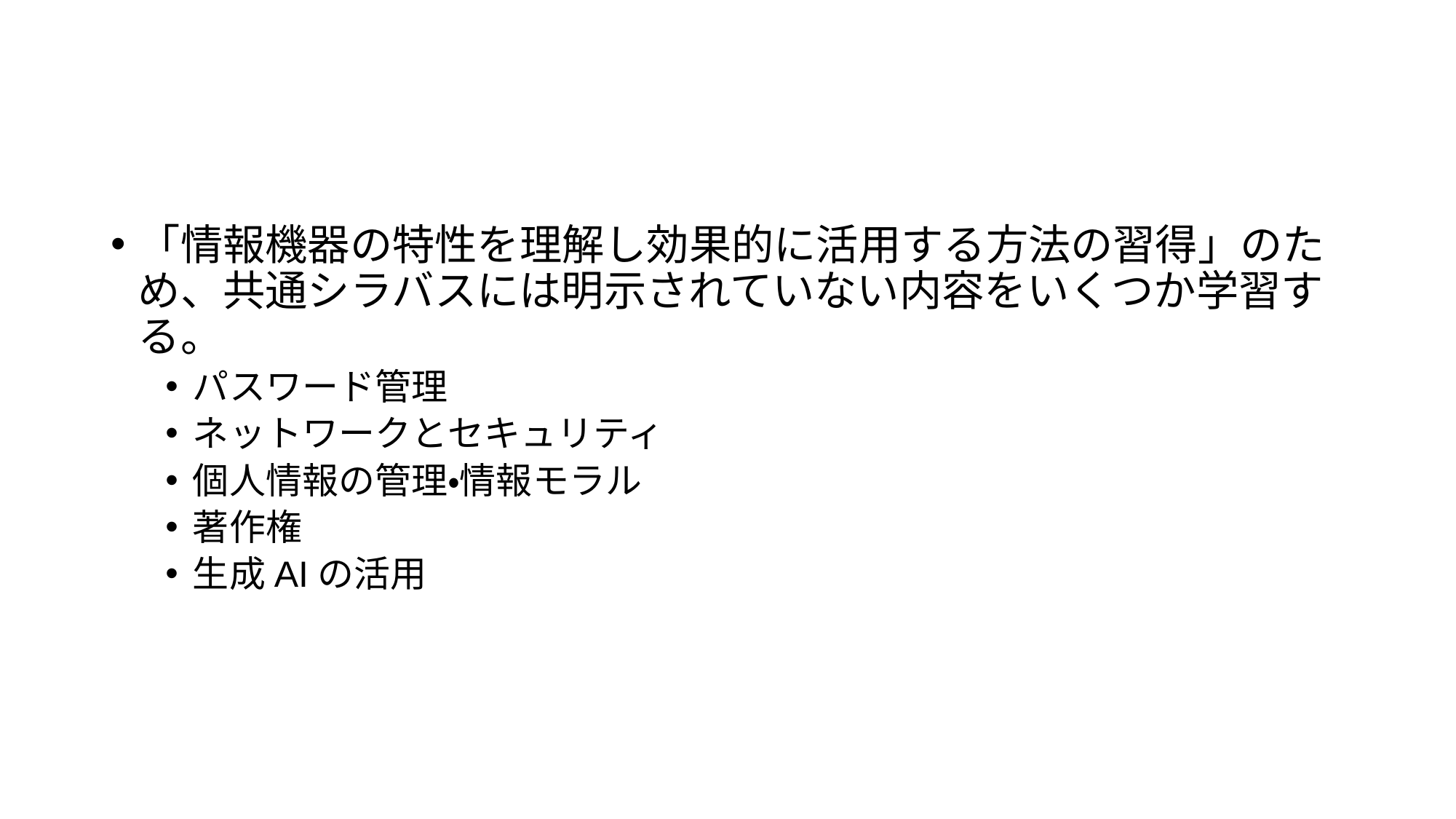

#
「情報機器の特性を理解し効果的に活用する方法の習得」のため、共通シラバスには明示されていない内容をいくつか学習する。
パスワード管理
ネットワークとセキュリティ
個人情報の管理・情報モラル
著作権
生成AIの活用